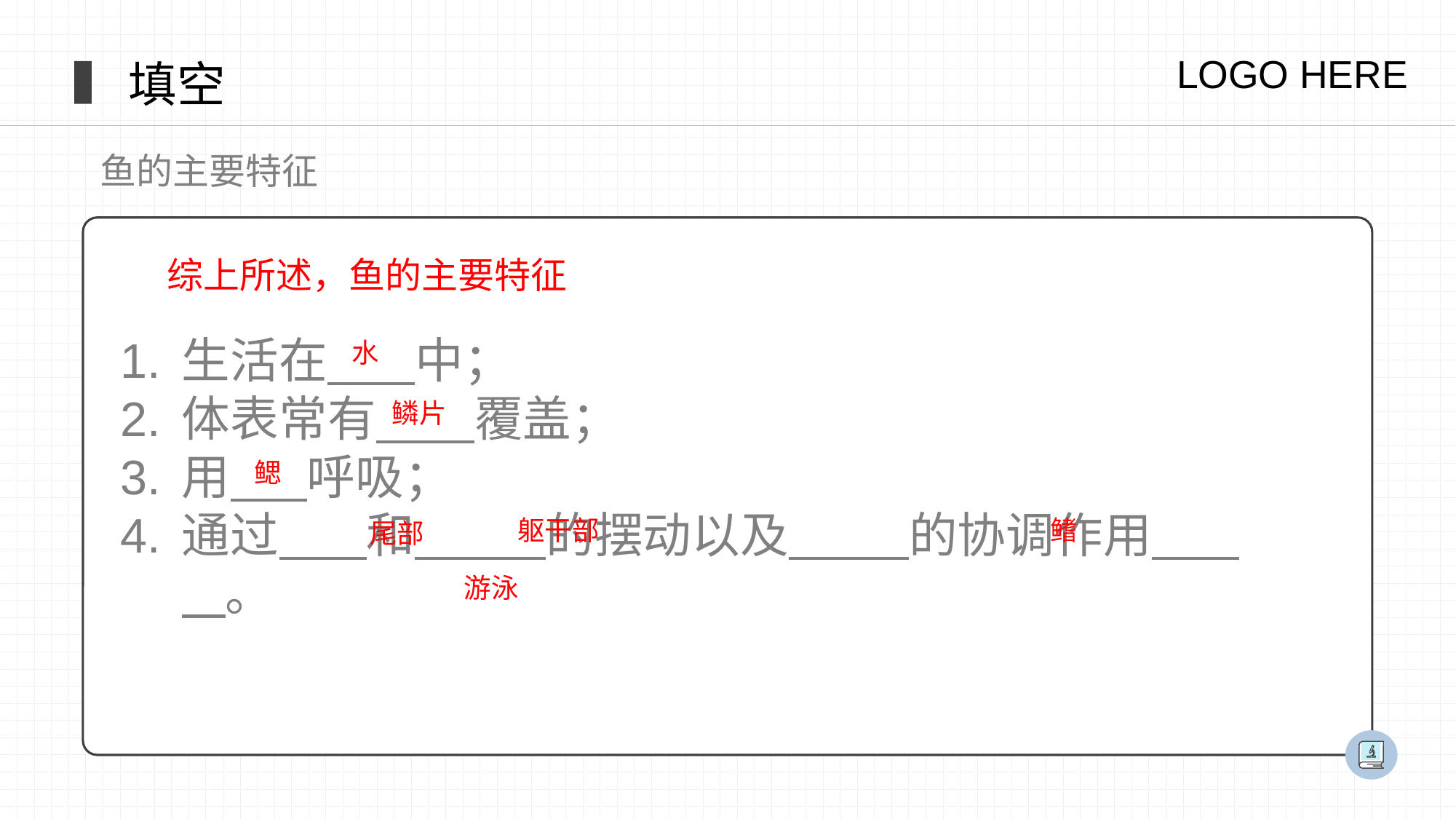

填空
鱼的主要特征
综上所述，鱼的主要特征
水
生活在        中；
体表常有         覆盖；
用       呼吸；
通过        和            的摆动以及           的协调作用             。
鳞片

鳃

躯干部
鳍
尾部
游泳